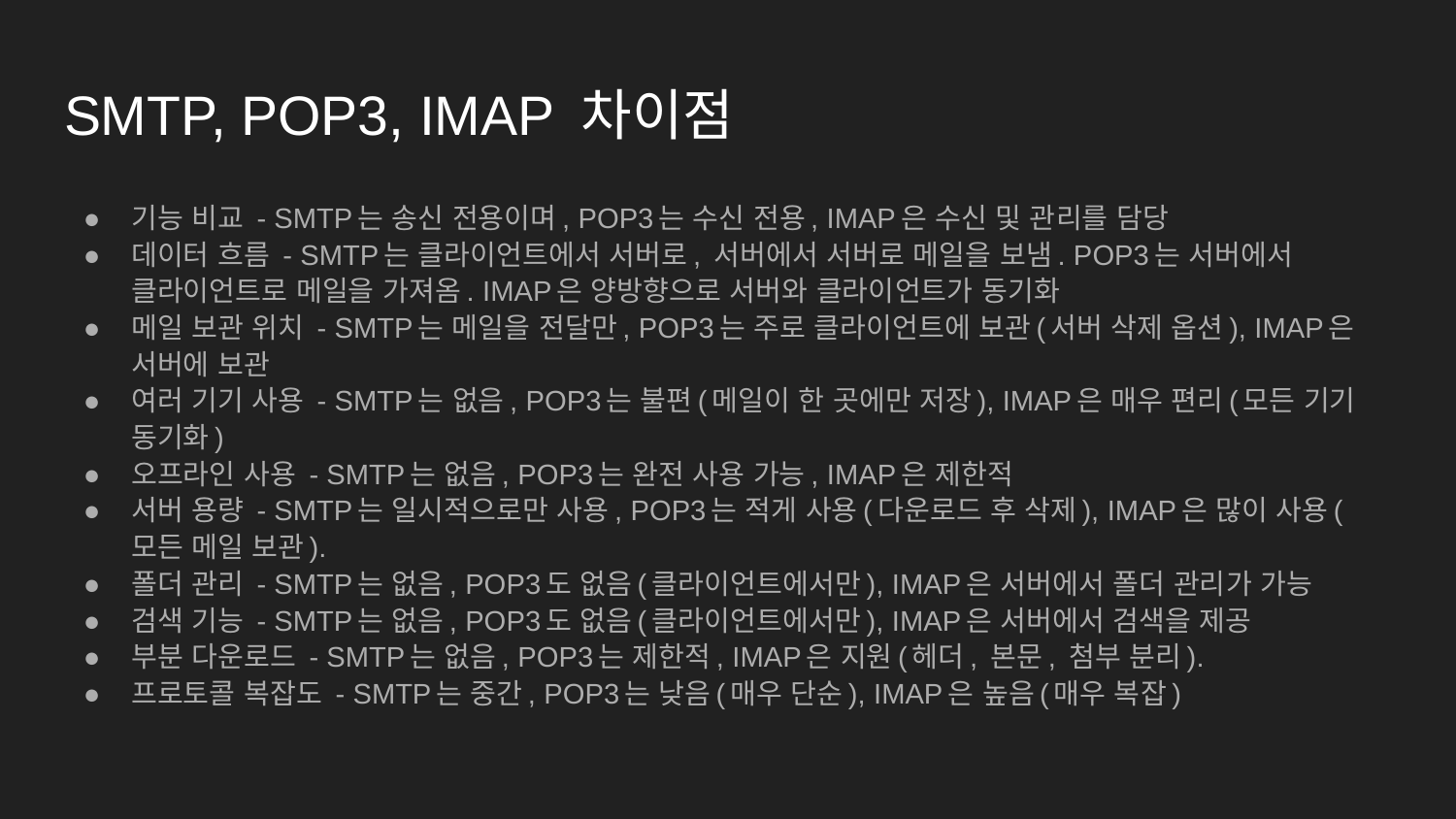

# SMTP, POP3, IMAP 차이점
기능 비교 - SMTP는 송신 전용이며, POP3는 수신 전용, IMAP은 수신 및 관리를 담당
데이터 흐름 - SMTP는 클라이언트에서 서버로, 서버에서 서버로 메일을 보냄. POP3는 서버에서 클라이언트로 메일을 가져옴. IMAP은 양방향으로 서버와 클라이언트가 동기화
메일 보관 위치 - SMTP는 메일을 전달만, POP3는 주로 클라이언트에 보관(서버 삭제 옵션), IMAP은 서버에 보관
여러 기기 사용 - SMTP는 없음, POP3는 불편(메일이 한 곳에만 저장), IMAP은 매우 편리(모든 기기 동기화)
오프라인 사용 - SMTP는 없음, POP3는 완전 사용 가능, IMAP은 제한적
서버 용량 - SMTP는 일시적으로만 사용, POP3는 적게 사용(다운로드 후 삭제), IMAP은 많이 사용(모든 메일 보관).
폴더 관리 - SMTP는 없음, POP3도 없음(클라이언트에서만), IMAP은 서버에서 폴더 관리가 가능
검색 기능 - SMTP는 없음, POP3도 없음(클라이언트에서만), IMAP은 서버에서 검색을 제공
부분 다운로드 - SMTP는 없음, POP3는 제한적, IMAP은 지원(헤더, 본문, 첨부 분리).
프로토콜 복잡도 - SMTP는 중간, POP3는 낮음(매우 단순), IMAP은 높음(매우 복잡)